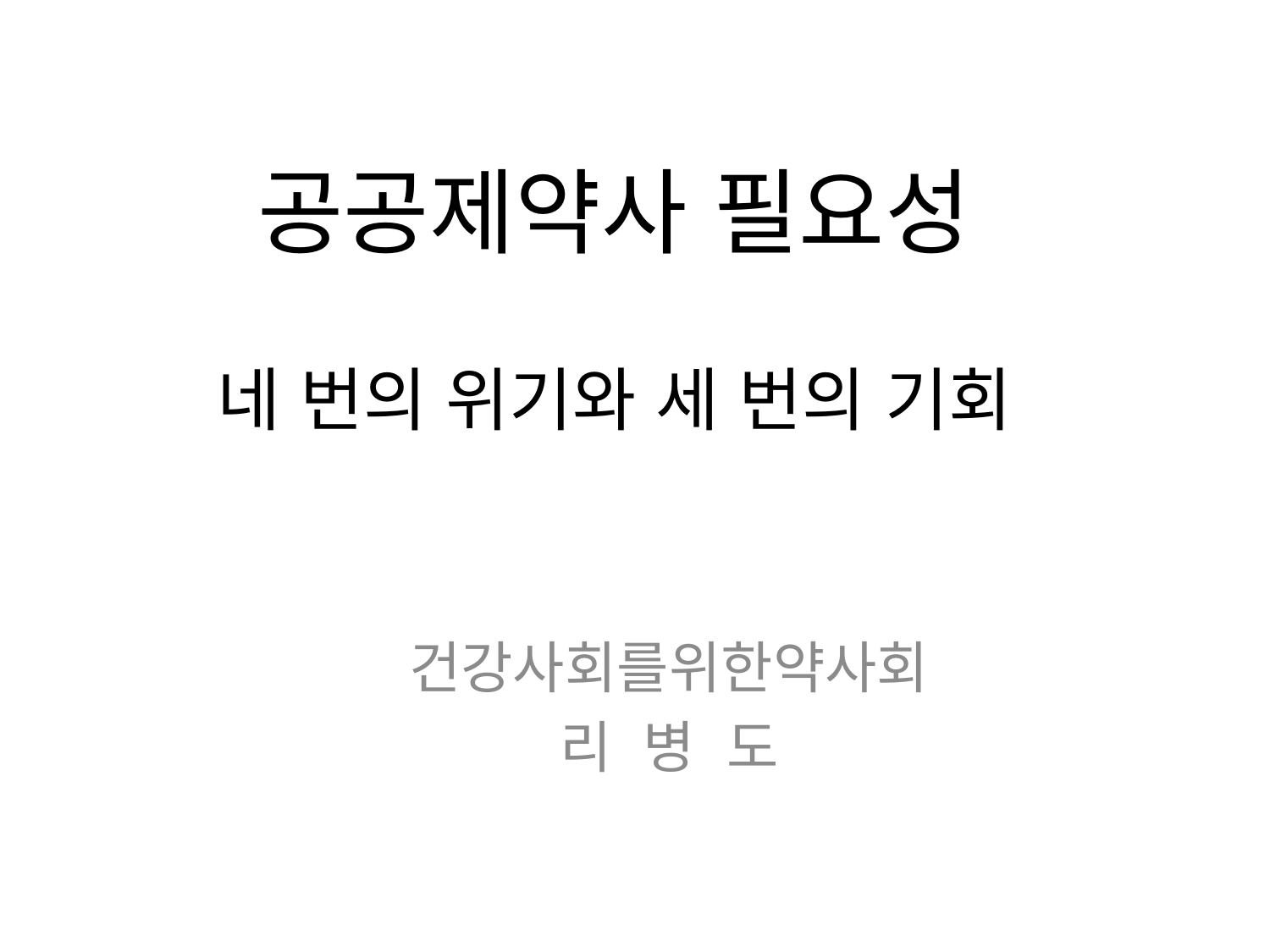

# 공공제약사 필요성 네 번의 위기와 세 번의 기회
건강사회를위한약사회
리  병  도